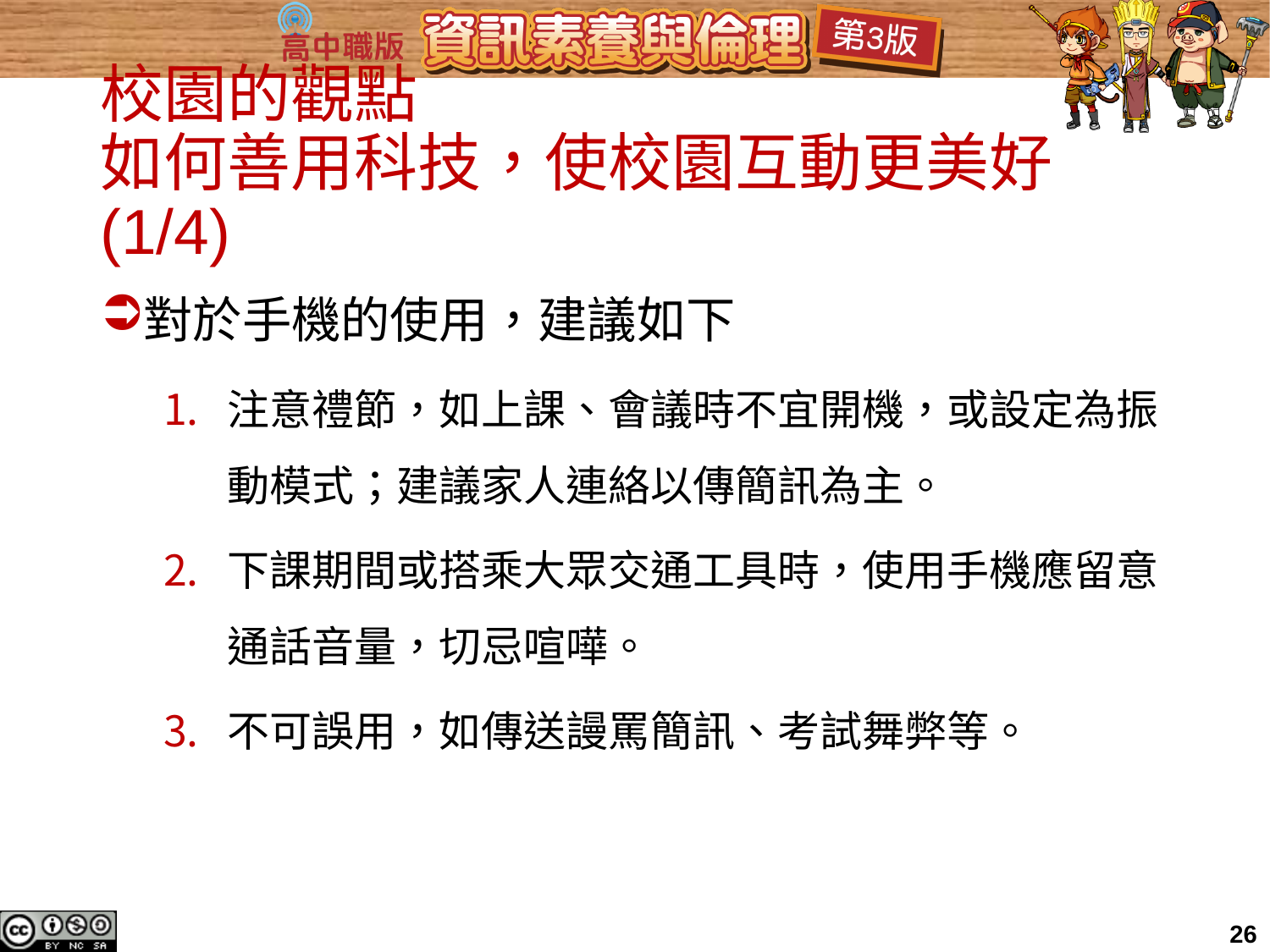

# 校園的觀點 如何善用科技，使校園互動更美好(1/4)
對於手機的使用，建議如下
注意禮節，如上課、會議時不宜開機，或設定為振動模式；建議家人連絡以傳簡訊為主。
下課期間或搭乘大眾交通工具時，使用手機應留意通話音量，切忌喧嘩。
不可誤用，如傳送謾罵簡訊、考試舞弊等。

26